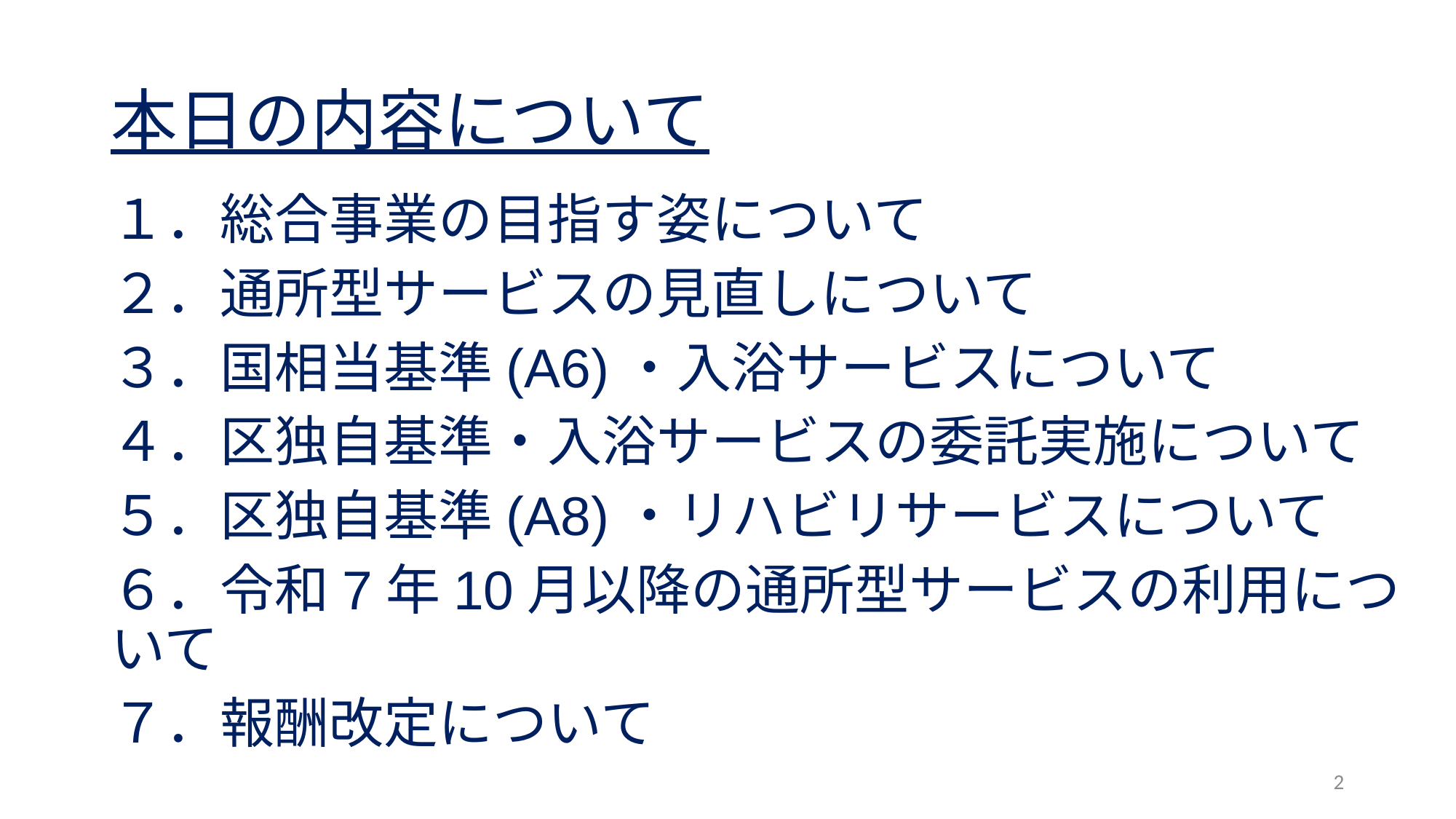

# 本日の内容について
１．総合事業の目指す姿について
２．通所型サービスの見直しについて
３．国相当基準(A6)・入浴サービスについて
４．区独自基準・入浴サービスの委託実施について
５．区独自基準(A8)・リハビリサービスについて
６．令和7年10月以降の通所型サービスの利用について
７．報酬改定について
2